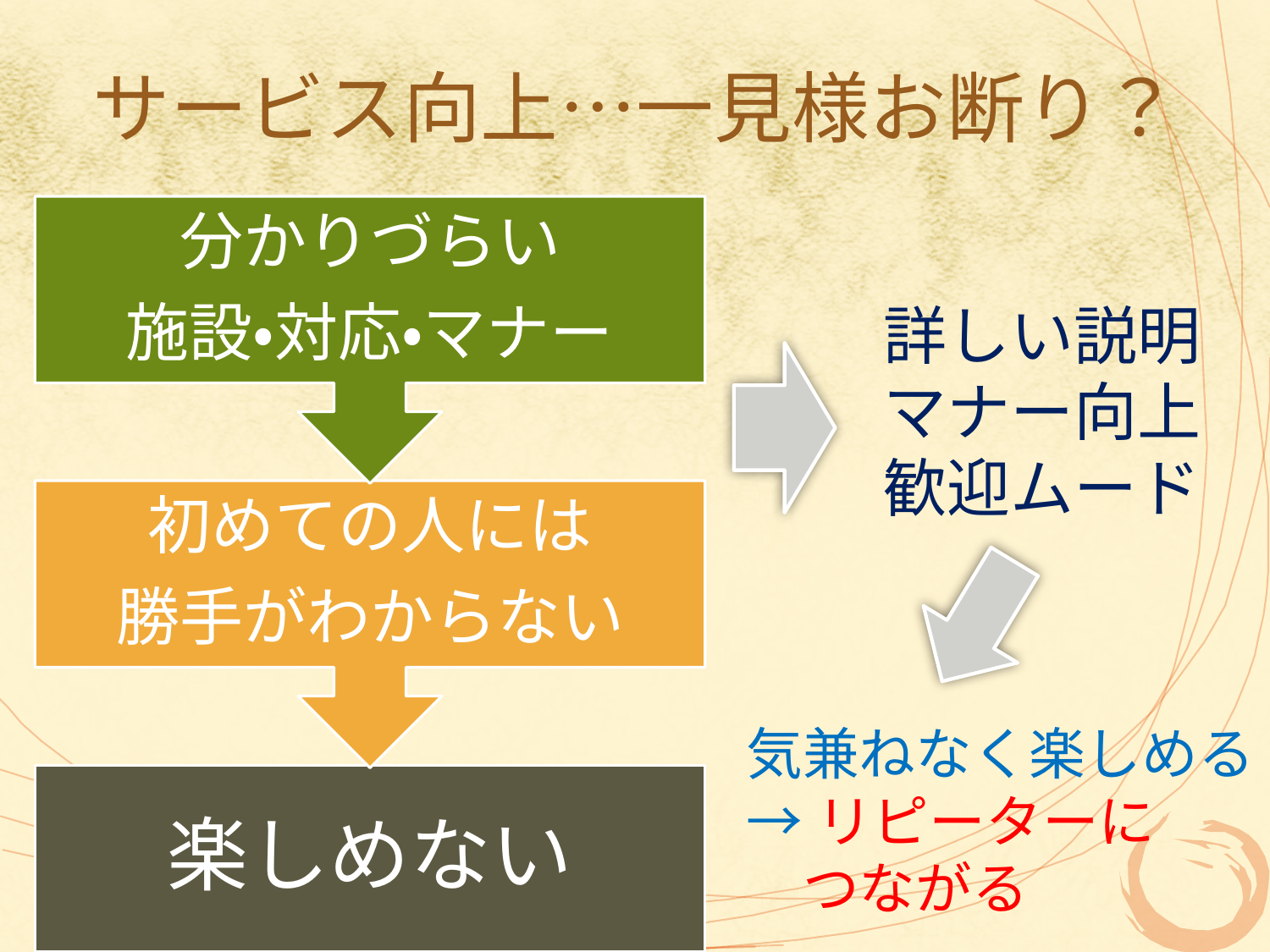

# サービス向上…一見様お断り？
楽しめない
初めての人には
勝手がわからない
分かりづらい
施設・対応・マナー
詳しい説明
マナー向上
歓迎ムード

気兼ねなく楽しめる
→リピーターに
　つながる